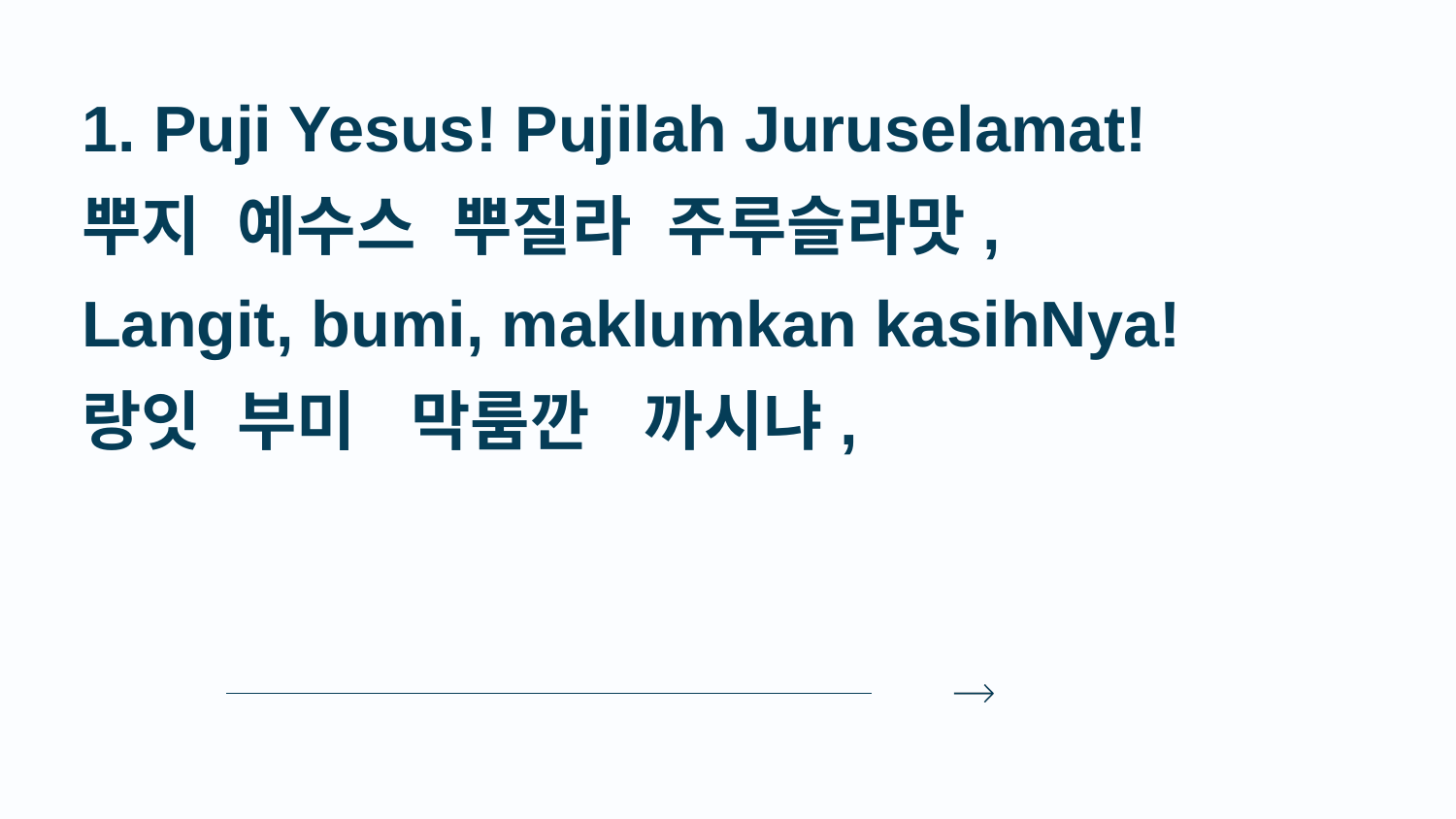

1. Puji Yesus! Pujilah Juruselamat!
뿌지  예수스  뿌질라  주루슬라맛,
Langit, bumi, maklumkan kasihNya!
랑잇  부미   막룸깐   까시냐,